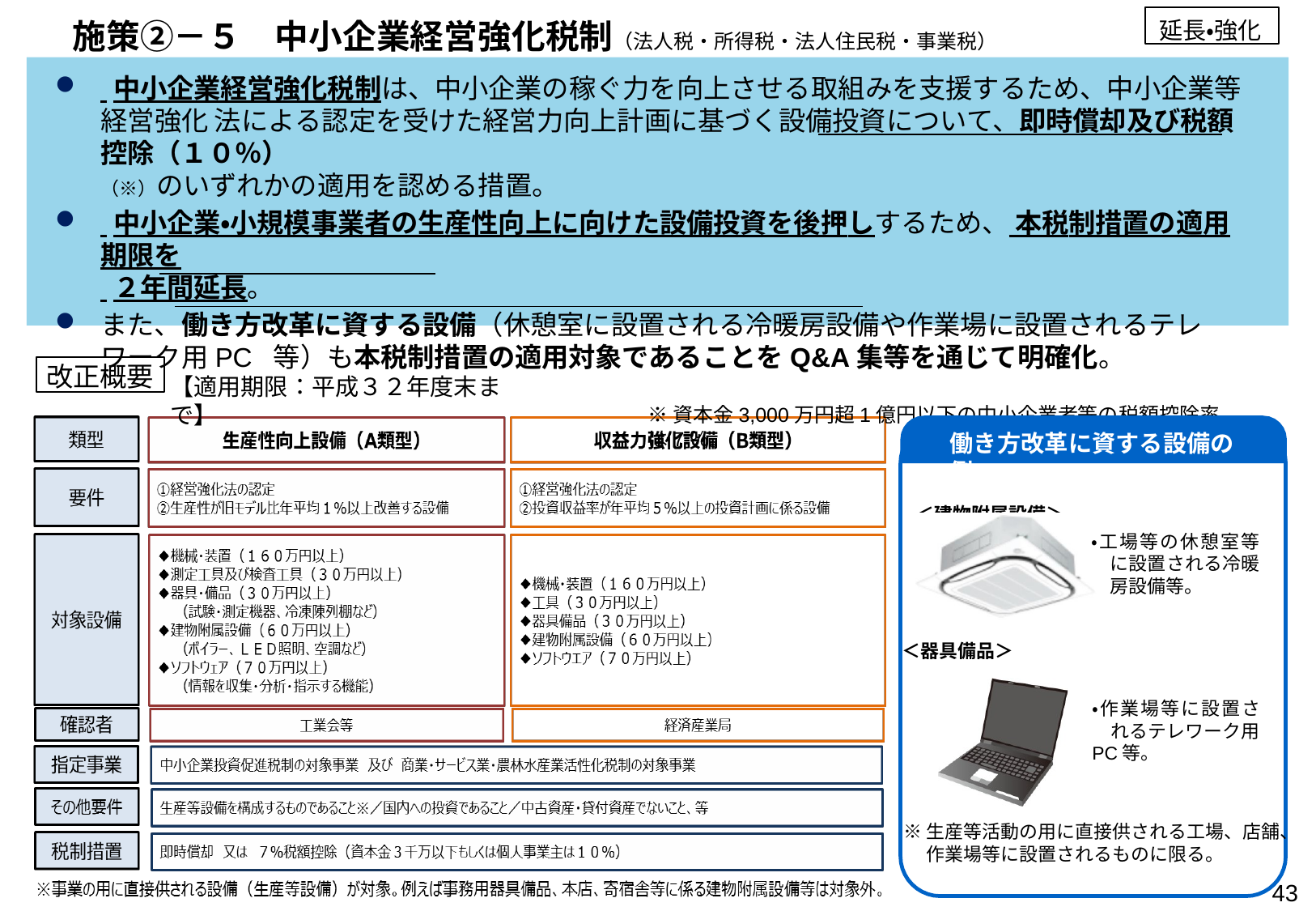

延長・強化
# 施策②－５　中小企業経営強化税制（法人税・所得税・法人住民税・事業税）

 中小企業経営強化税制は、中小企業の稼ぐ力を向上させる取組みを支援するため、中小企業等経営強化 法による認定を受けた経営力向上計画に基づく設備投資について、即時償却及び税額控除（１０％）
（※）のいずれかの適用を認める措置。
 中小企業・小規模事業者の生産性向上に向けた設備投資を後押しするため、 本税制措置の適用期限を
 ２年間延長。
また、働き方改革に資する設備（休憩室に設置される冷暖房設備や作業場に設置されるテレワーク用PC  等）も本税制措置の適用対象であることをQ&A集等を通じて明確化。
※資本金3,000万円超1億円以下の中小企業者等の税額控除率は7％。

改正概要
【適用期限：平成３２年度末まで】

働き方改革に資する設備の例
＜建物附属設備＞

・工場等の休憩室等 に設置される冷暖 房設備等。

＜器具備品＞

・作業場等に設置さ れるテレワーク用
PC等。

※生産等活動の用に直接供される工場、店舗、 作業場等に設置されるものに限る。

43